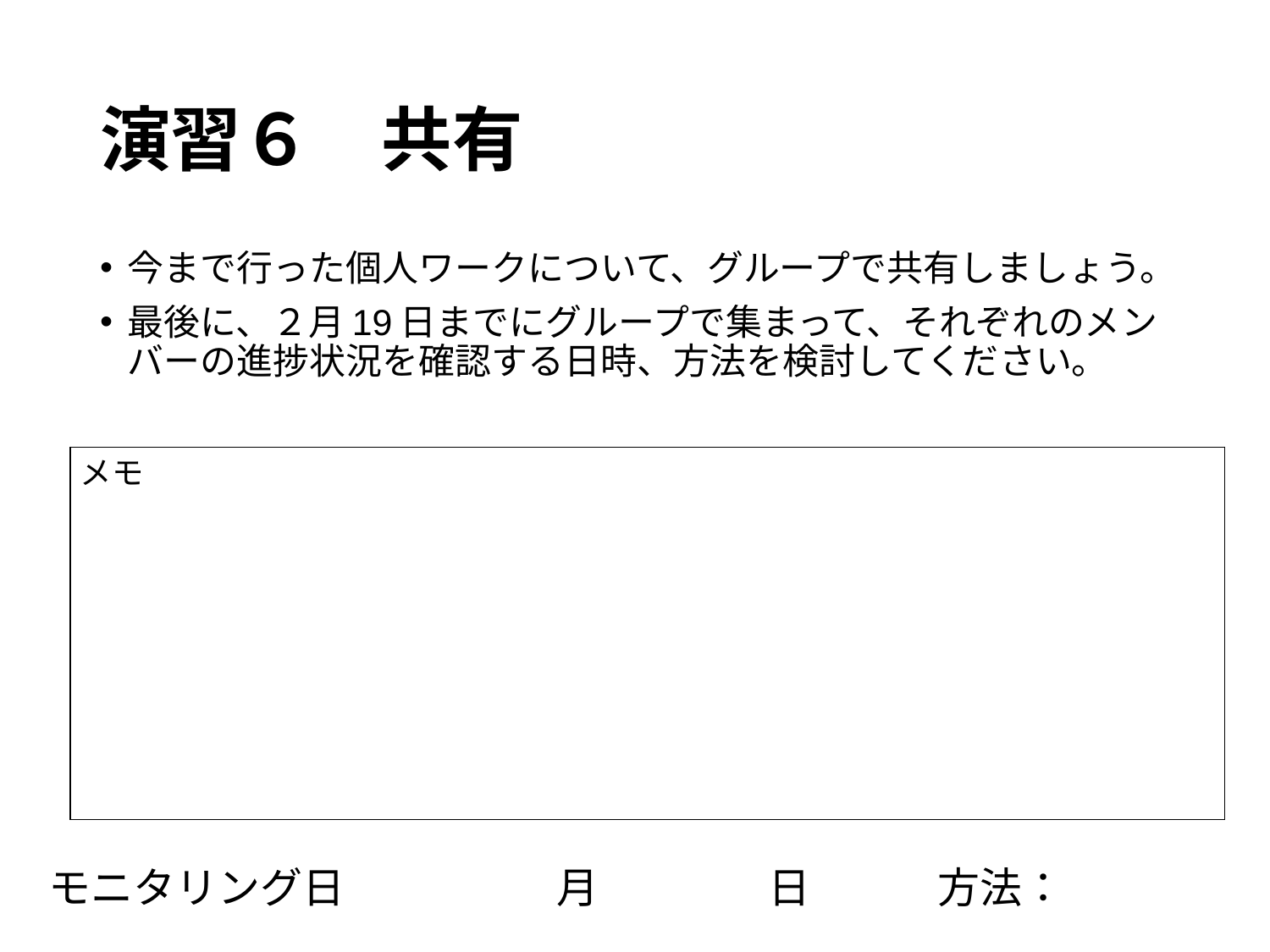

# 演習６　共有
今まで行った個人ワークについて、グループで共有しましょう。
最後に、２月19日までにグループで集まって、それぞれのメンバーの進捗状況を確認する日時、方法を検討してください。
| メモ |
| --- |
モニタリング日　　　　　月　　　　日　　　方法：